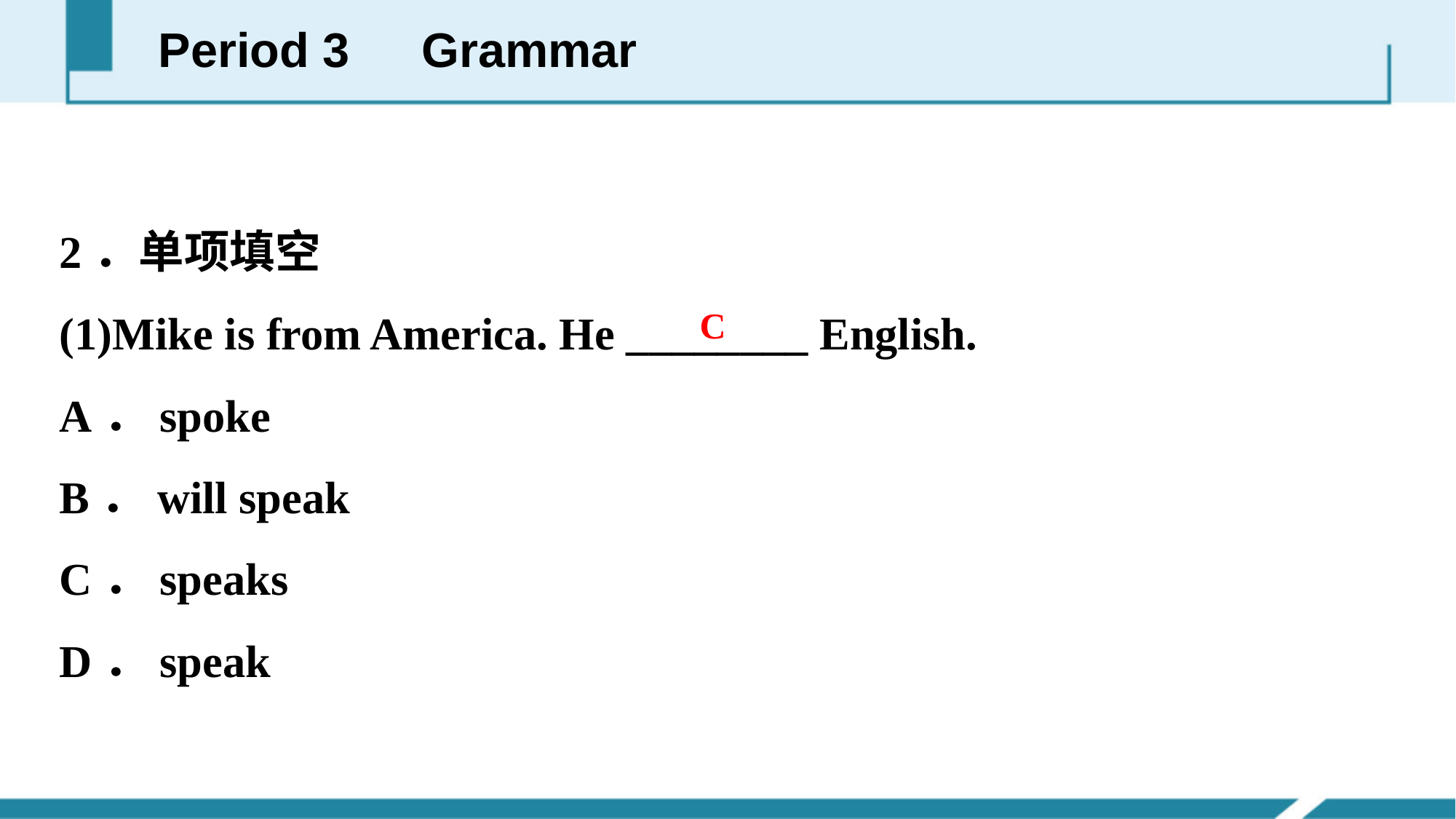

Period 3　Grammar
2．单项填空
(1)Mike is from America. He ________ English.
A．spoke
B．will speak
C．speaks
D．speak
C